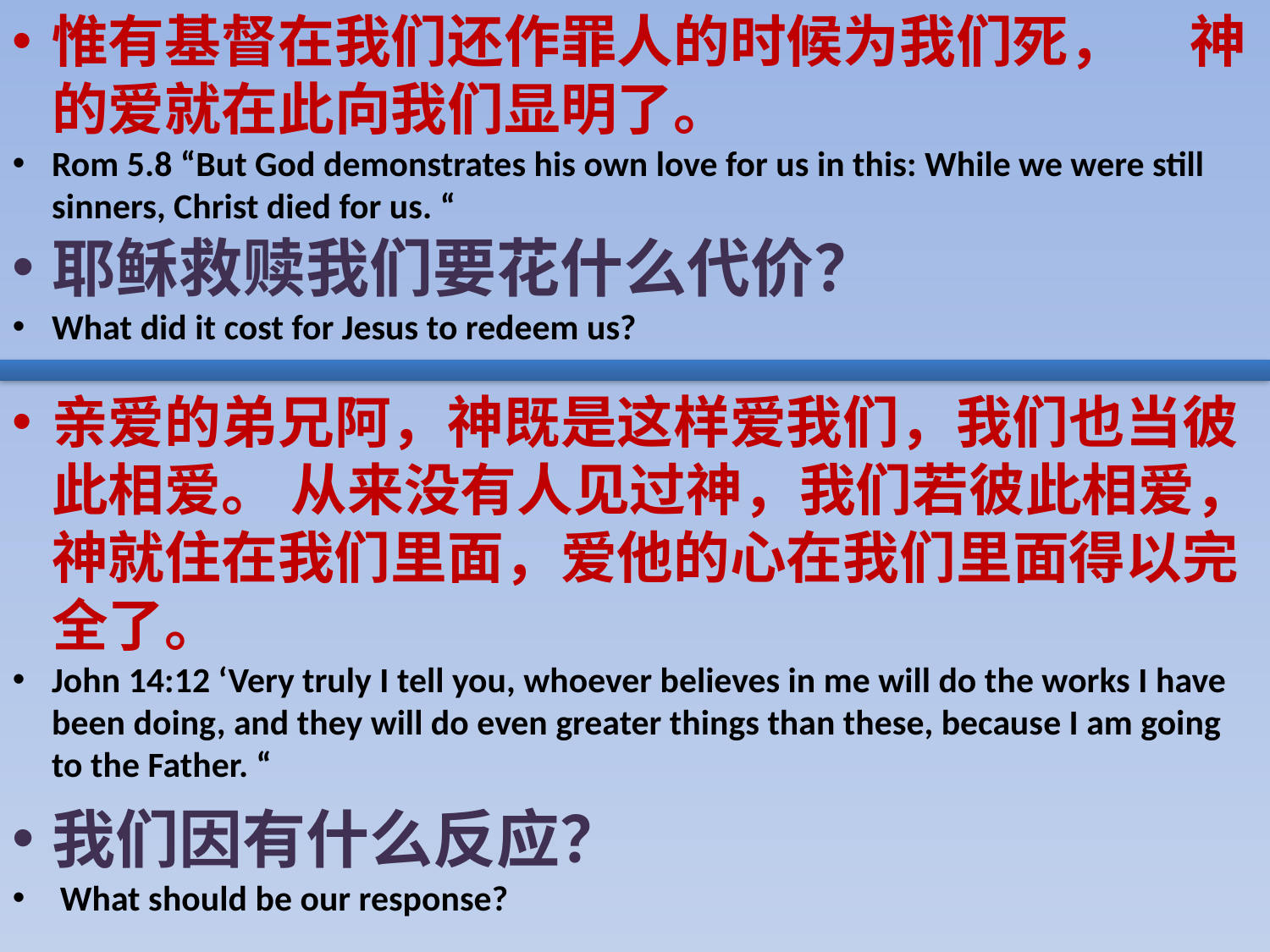

惟有基督在我们还作罪人的时候为我们死，     神的爱就在此向我们显明了。
Rom 5.8 “But God demonstrates his own love for us in this: While we were still sinners, Christ died for us. “
耶稣救赎我们要花什么代价？
What did it cost for Jesus to redeem us?

亲爱的弟兄阿，神既是这样爱我们，我们也当彼此相爱。 从来没有人见过神，我们若彼此相爱，神就住在我们里面，爱他的心在我们里面得以完全了。
John 14:12 ‘Very truly I tell you, whoever believes in me will do the works I have been doing, and they will do even greater things than these, because I am going to the Father. “
我们因有什么反应？
 What should be our response?